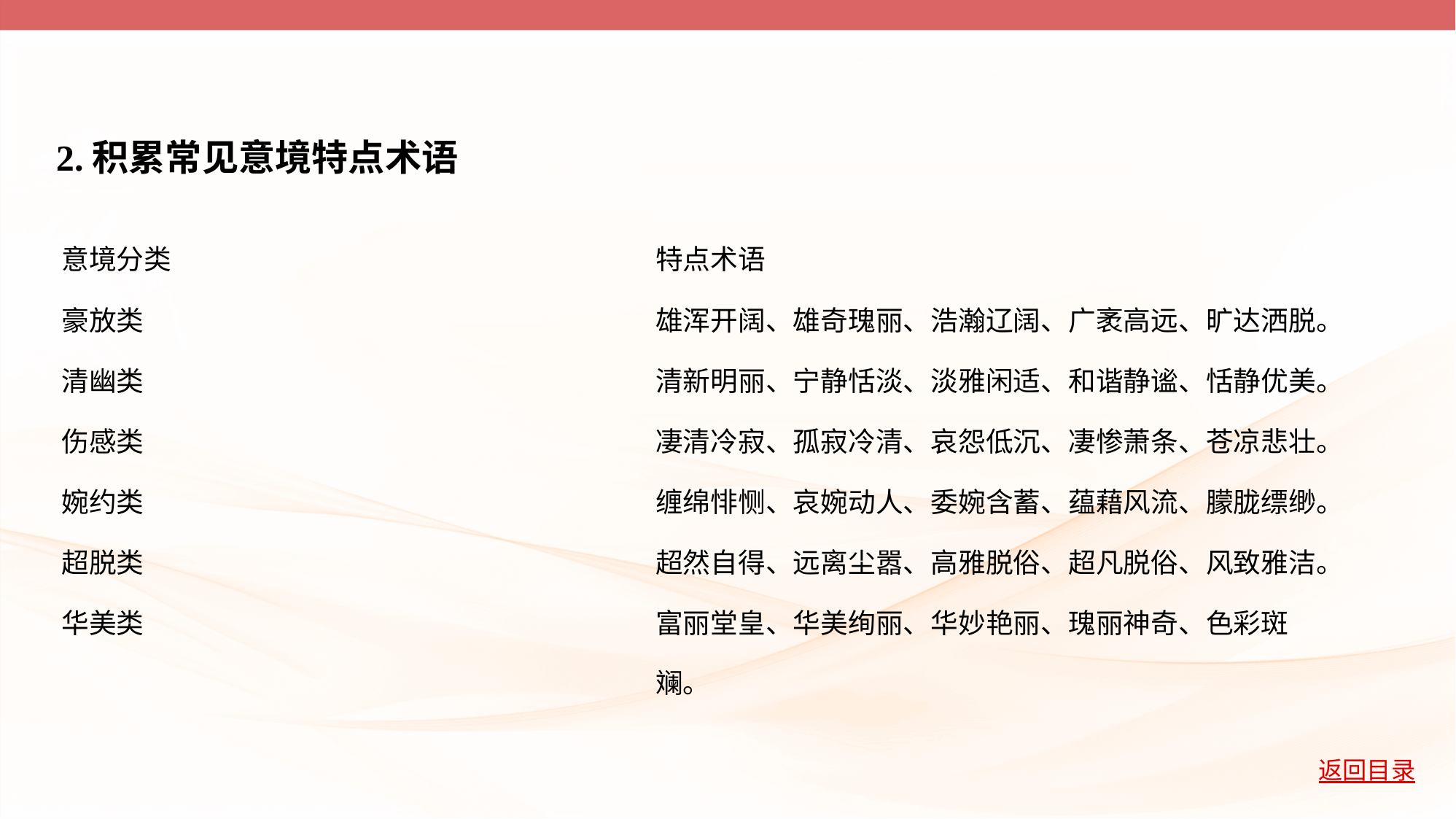

2.积累常见意境特点术语
| 意境分类 | 特点术语 |
| --- | --- |
| 豪放类 | 雄浑开阔、雄奇瑰丽、浩瀚辽阔、广袤高远、旷达洒脱。 |
| 清幽类 | 清新明丽、宁静恬淡、淡雅闲适、和谐静谧、恬静优美。 |
| 伤感类 | 凄清冷寂、孤寂冷清、哀怨低沉、凄惨萧条、苍凉悲壮。 |
| 婉约类 | 缠绵悱恻、哀婉动人、委婉含蓄、蕴藉风流、朦胧缥缈。 |
| 超脱类 | 超然自得、远离尘嚣、高雅脱俗、超凡脱俗、风致雅洁。 |
| 华美类 | 富丽堂皇、华美绚丽、华妙艳丽、瑰丽神奇、色彩斑 斓。 |